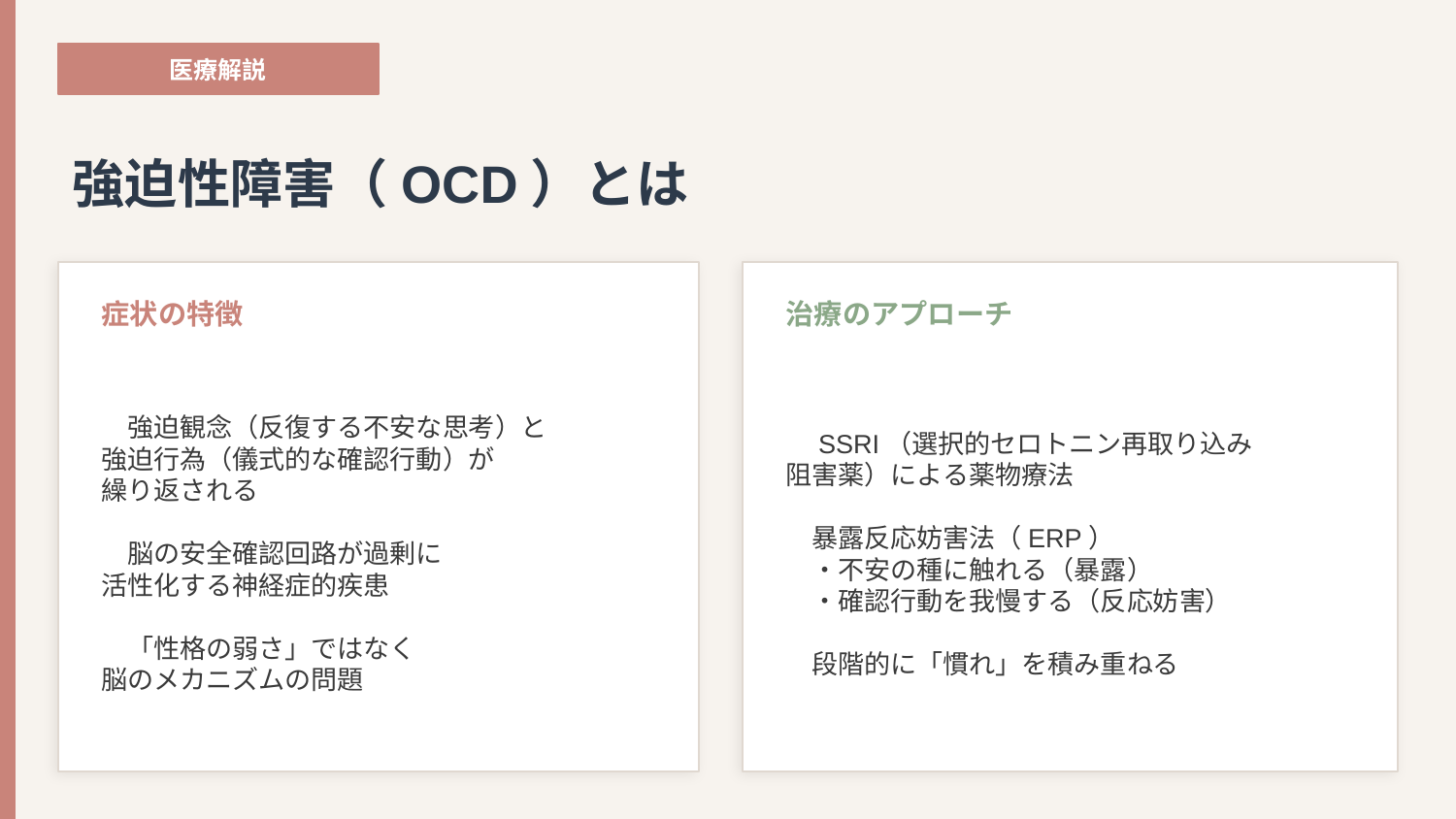

医療解説
強迫性障害（OCD）とは

症状の特徴
治療のアプローチ
　強迫観念（反復する不安な思考）と
強迫行為（儀式的な確認行動）が
繰り返される

　脳の安全確認回路が過剰に
活性化する神経症的疾患

　「性格の弱さ」ではなく
脳のメカニズムの問題
　SSRI（選択的セロトニン再取り込み
阻害薬）による薬物療法

　暴露反応妨害法（ERP）
　・不安の種に触れる（暴露）
　・確認行動を我慢する（反応妨害）

　段階的に「慣れ」を積み重ねる